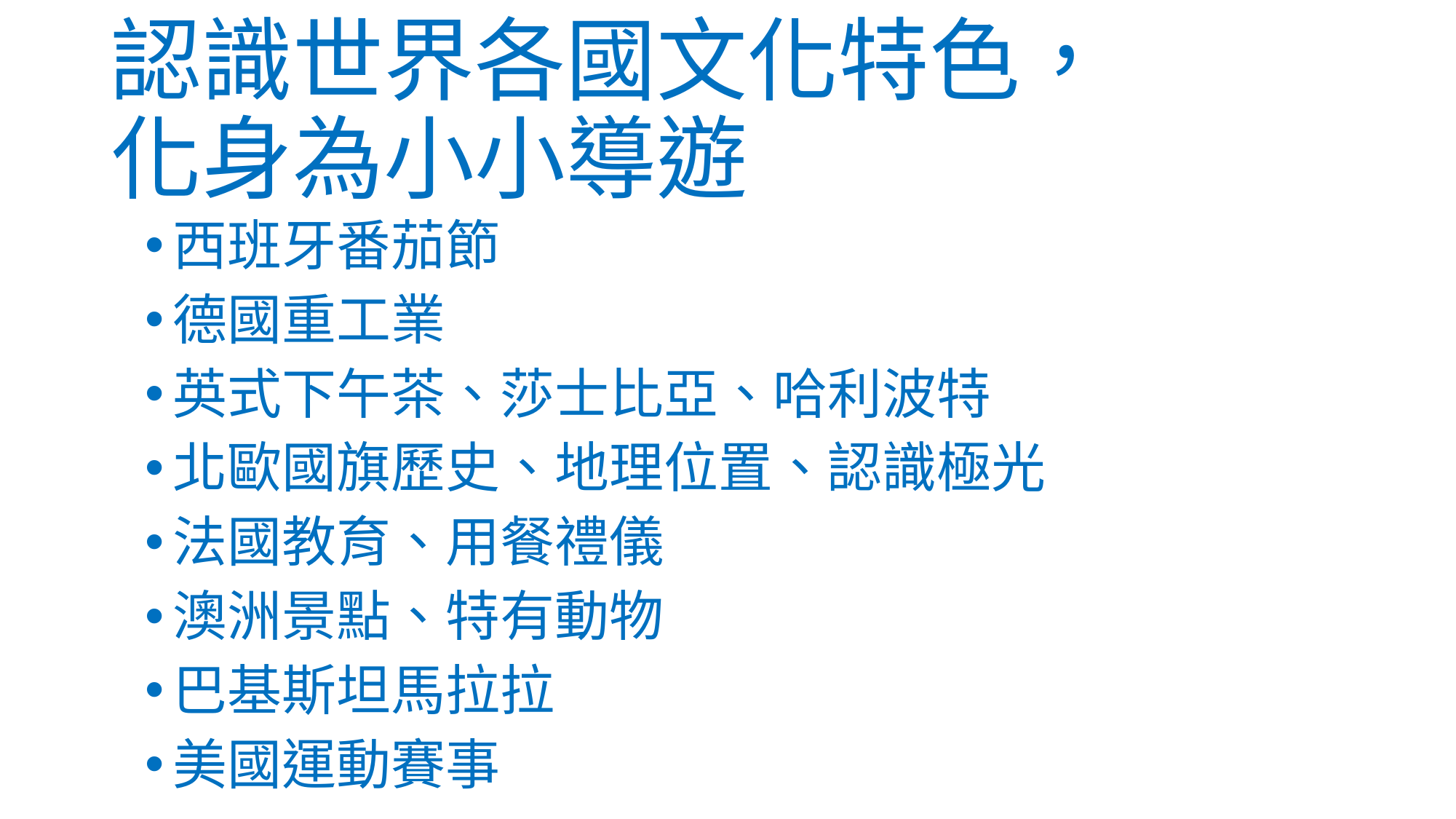

# 認識世界各國文化特色， 化身為小小導遊
西班牙番茄節
德國重工業
英式下午茶、莎士比亞、哈利波特
北歐國旗歷史、地理位置、認識極光
法國教育、用餐禮儀
澳洲景點、特有動物
巴基斯坦馬拉拉
美國運動賽事